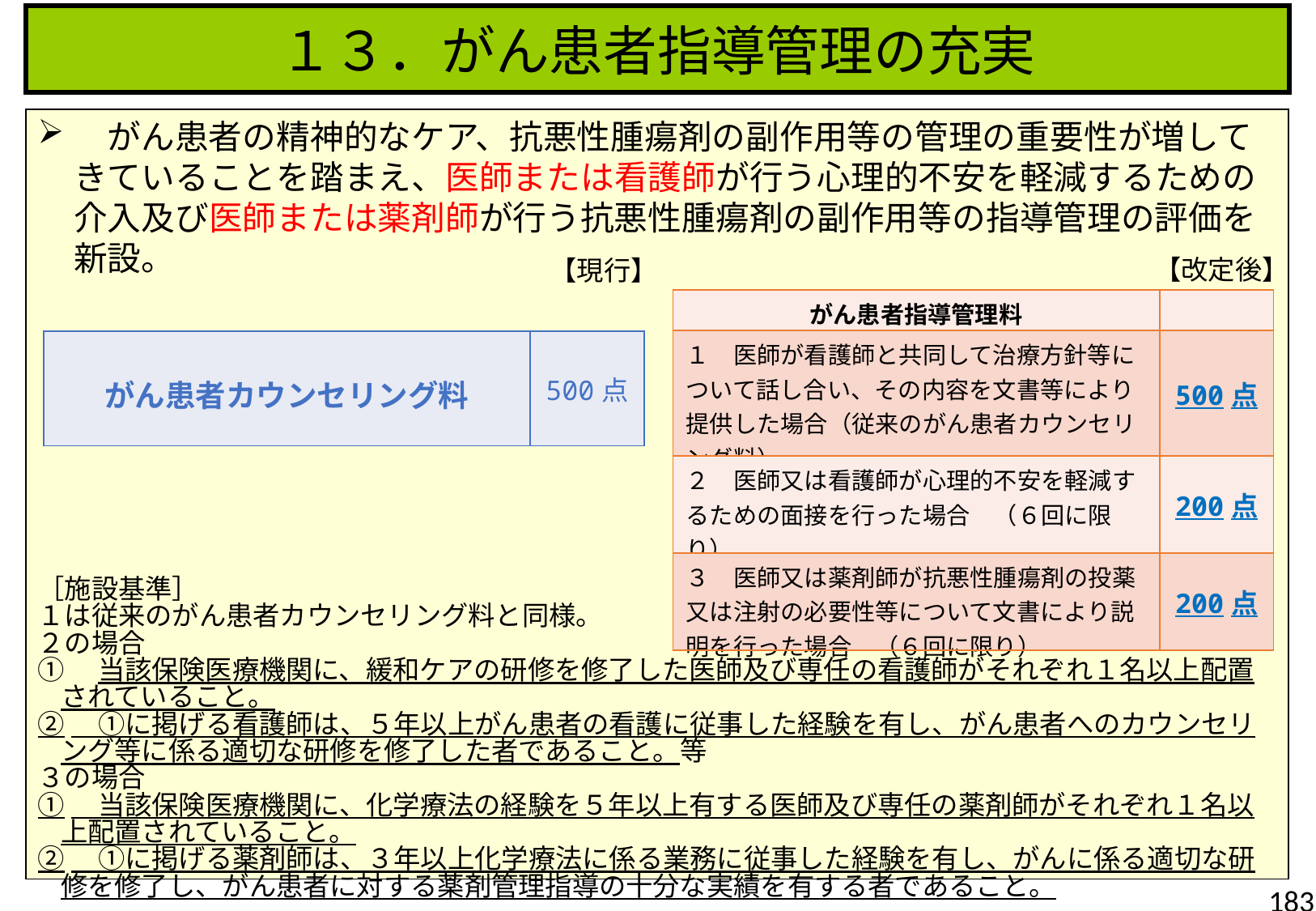

１３．がん患者指導管理の充実
　がん患者の精神的なケア、抗悪性腫瘍剤の副作用等の管理の重要性が増してきていることを踏まえ、医師または看護師が行う心理的不安を軽減するための介入及び医師または薬剤師が行う抗悪性腫瘍剤の副作用等の指導管理の評価を新設。

［施設基準］
１は従来のがん患者カウンセリング料と同様。
２の場合
①　当該保険医療機関に、緩和ケアの研修を修了した医師及び専任の看護師がそれぞれ１名以上配置されていること。
②　①に掲げる看護師は、５年以上がん患者の看護に従事した経験を有し、がん患者へのカウンセリング等に係る適切な研修を修了した者であること。等
３の場合
①　当該保険医療機関に、化学療法の経験を５年以上有する医師及び専任の薬剤師がそれぞれ１名以上配置されていること。
②　①に掲げる薬剤師は、３年以上化学療法に係る業務に従事した経験を有し、がんに係る適切な研修を修了し、がん患者に対する薬剤管理指導の十分な実績を有する者であること。

【改定後】
【現行】
| がん患者指導管理料 |  |
| --- | --- |
| １　医師が看護師と共同して治療方針等について話し合い、その内容を文書等により提供した場合（従来のがん患者カウンセリング料） | 500点 |
| ２　医師又は看護師が心理的不安を軽減するための面接を行った場合　（６回に限り） | 200点 |
| ３　医師又は薬剤師が抗悪性腫瘍剤の投薬又は注射の必要性等について文書により説明を行った場合　（６回に限り） | 200点 |
| がん患者カウンセリング料 | 500点 |
| --- | --- |
183